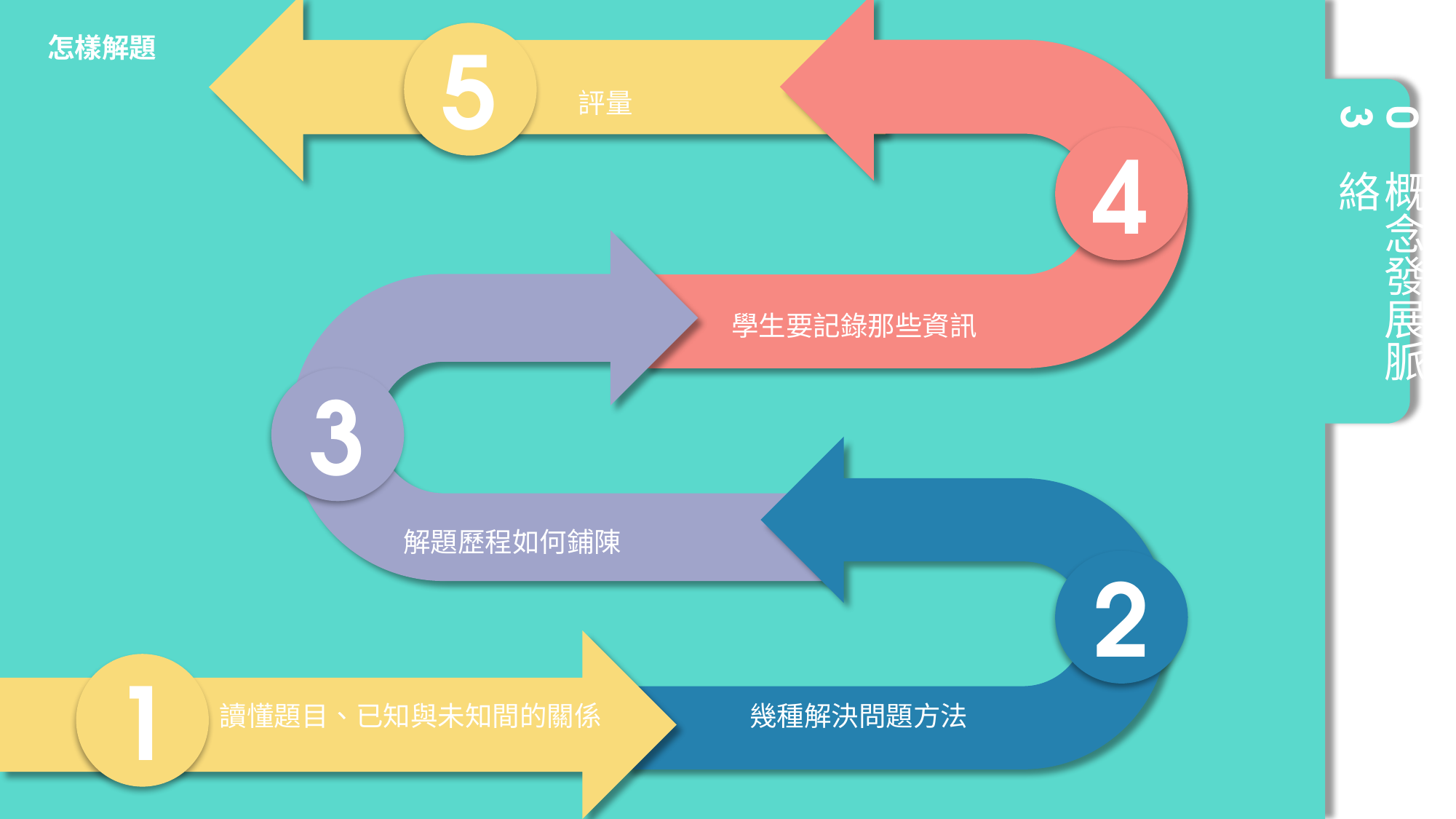

5
怎樣解題
評量
03
4

概念發展脈絡
學生要記錄那些資訊

3
解題歷程如何鋪陳
2

1
讀懂題目、已知與未知間的關係

幾種解決問題方法